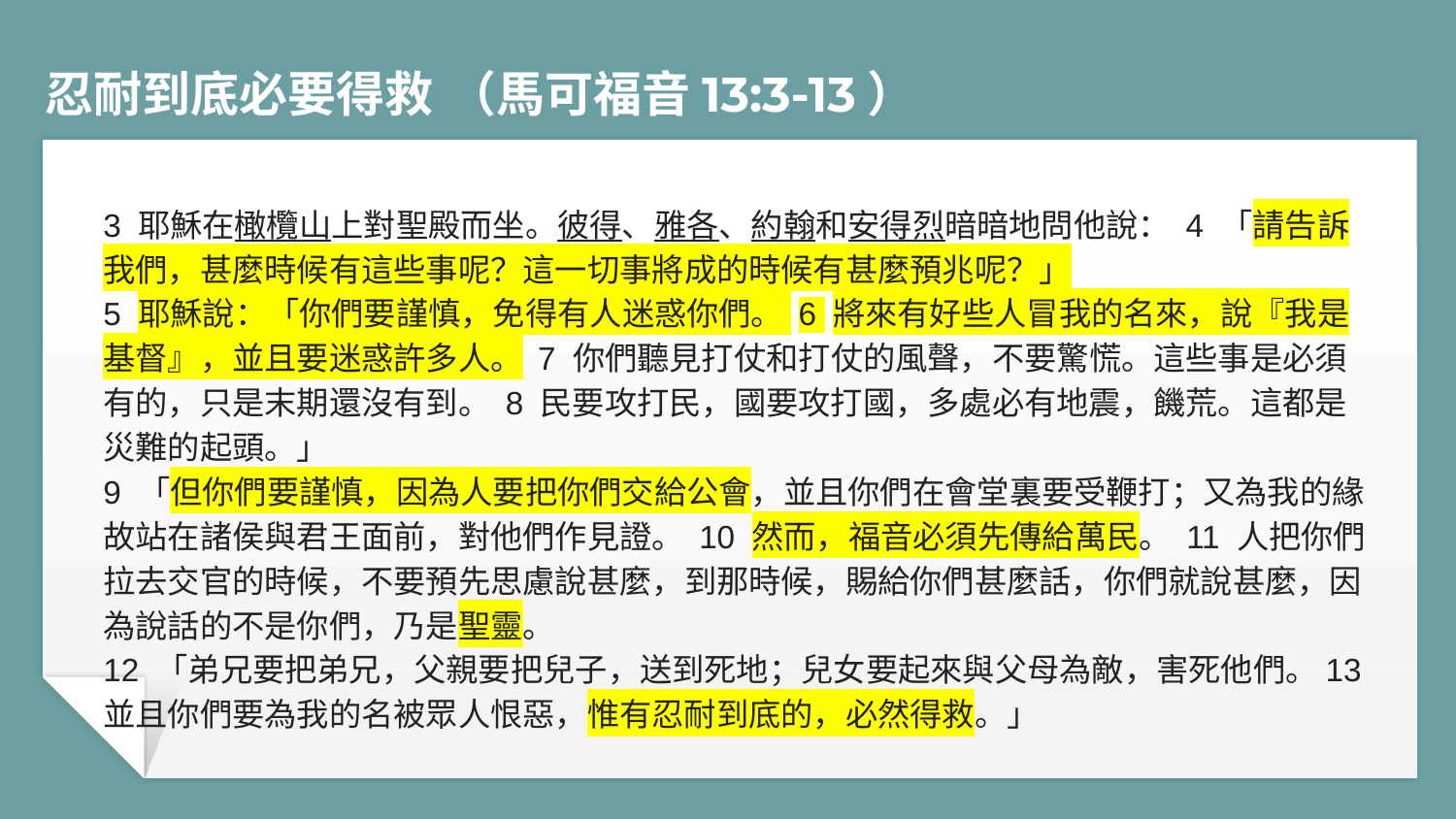

# 忍耐到底必要得救 （馬可福音13:3-13）
3 耶穌在橄欖山上對聖殿而坐。彼得、雅各、約翰和安得烈暗暗地問他說： 4 「請告訴我們，甚麼時候有這些事呢？這一切事將成的時候有甚麼預兆呢？」
5 耶穌說：「你們要謹慎，免得有人迷惑你們。 6 將來有好些人冒我的名來，說『我是基督』，並且要迷惑許多人。 7 你們聽見打仗和打仗的風聲，不要驚慌。這些事是必須有的，只是末期還沒有到。 8 民要攻打民，國要攻打國，多處必有地震，饑荒。這都是災難的起頭。」
9 「但你們要謹慎，因為人要把你們交給公會，並且你們在會堂裏要受鞭打；又為我的緣故站在諸侯與君王面前，對他們作見證。 10 然而，福音必須先傳給萬民。 11 人把你們拉去交官的時候，不要預先思慮說甚麼，到那時候，賜給你們甚麼話，你們就說甚麼，因為說話的不是你們，乃是聖靈。
12 「弟兄要把弟兄，父親要把兒子，送到死地；兒女要起來與父母為敵，害死他們。13 並且你們要為我的名被眾人恨惡，惟有忍耐到底的，必然得救。」